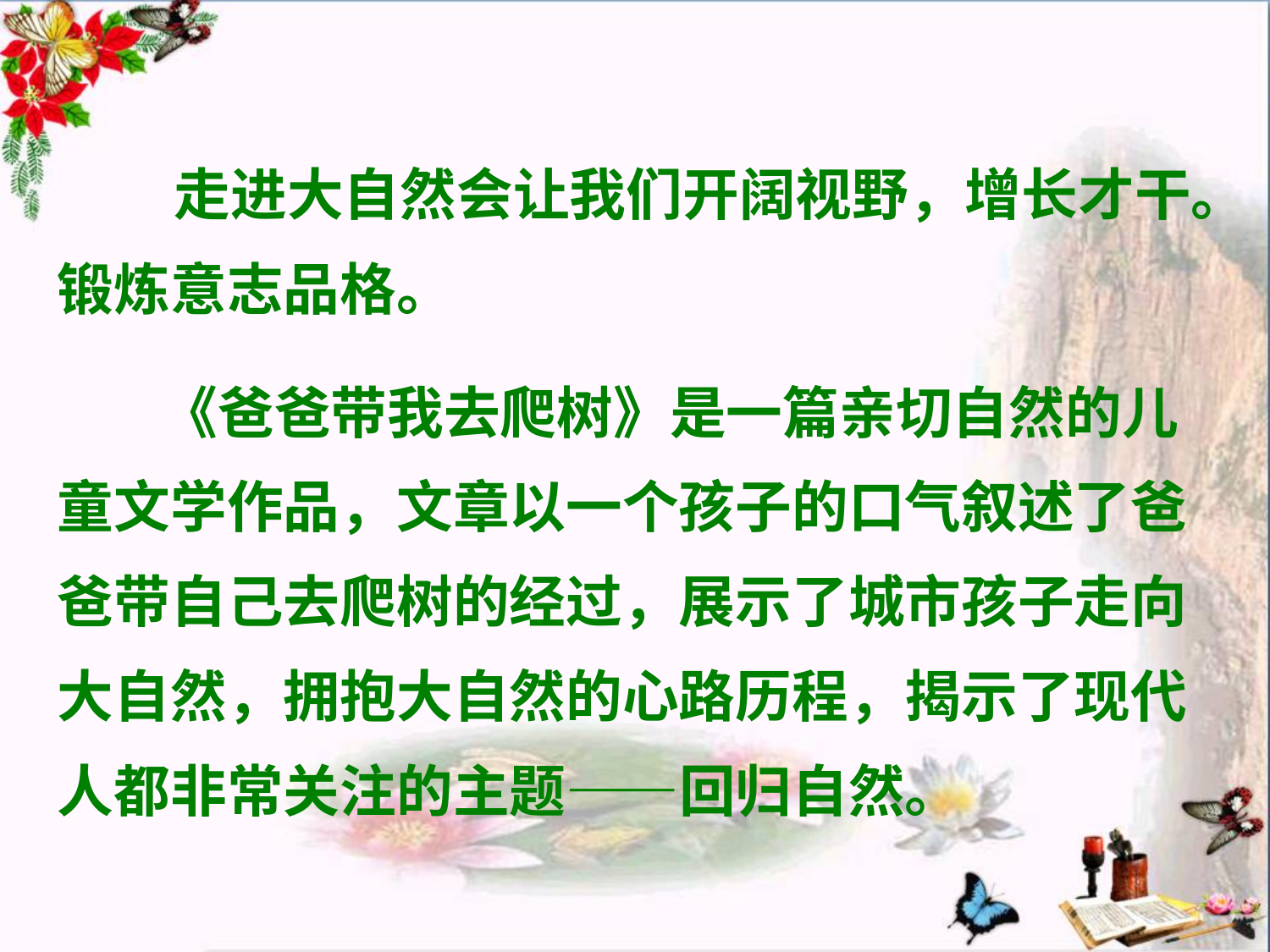

走进大自然会让我们开阔视野，增长才干。锻炼意志品格。
       《爸爸带我去爬树》是一篇亲切自然的儿童文学作品，文章以一个孩子的口气叙述了爸爸带自己去爬树的经过，展示了城市孩子走向大自然，拥抱大自然的心路历程，揭示了现代人都非常关注的主题——回归自然。